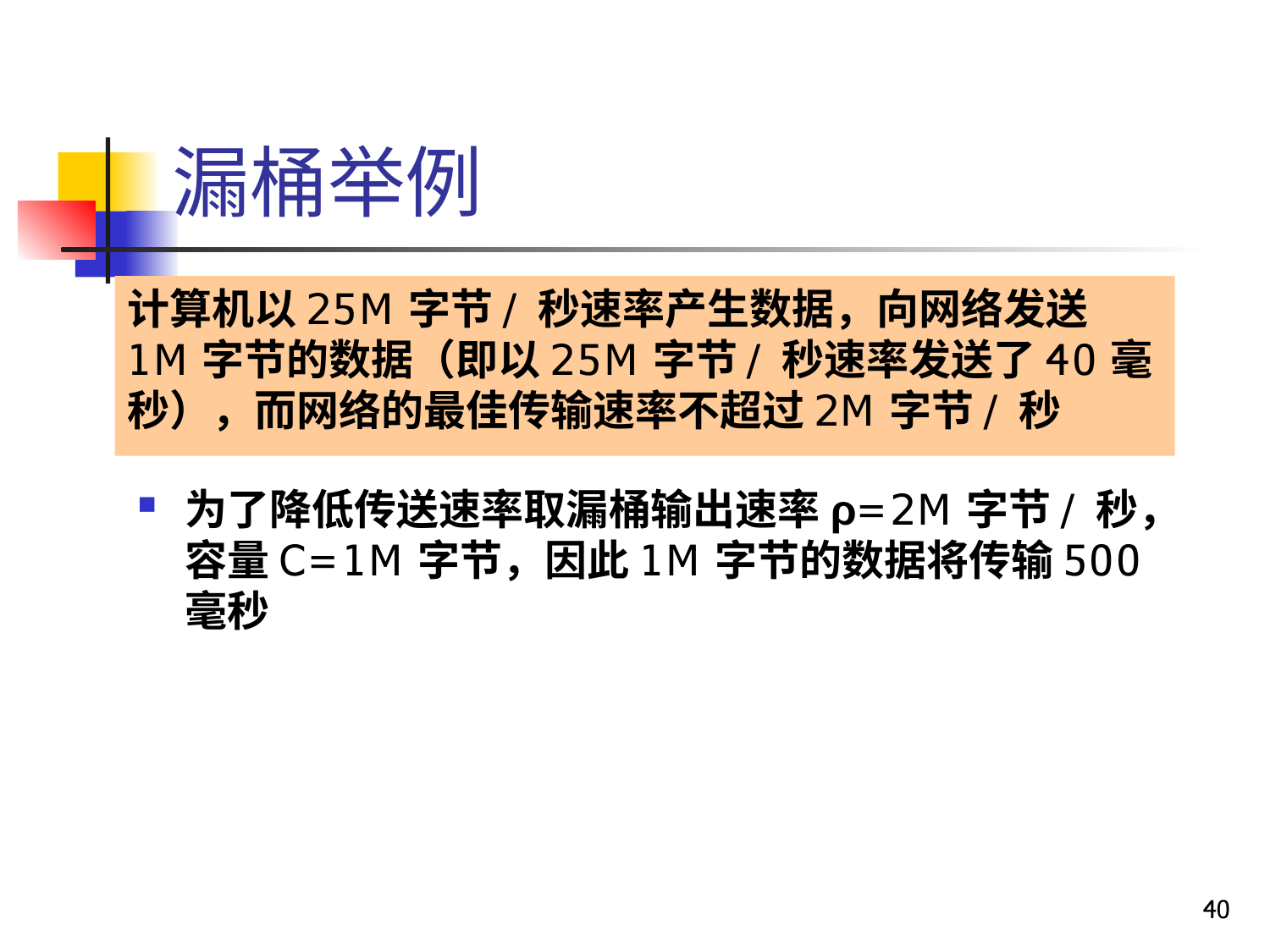

# 漏桶举例
计算机以25M字节/秒速率产生数据，向网络发送1M字节的数据（即以25M字节/秒速率发送了40毫秒），而网络的最佳传输速率不超过2M字节/秒
为了降低传送速率取漏桶输出速率ρ=2M字节/秒，容量C=1M字节，因此1M字节的数据将传输500毫秒
40